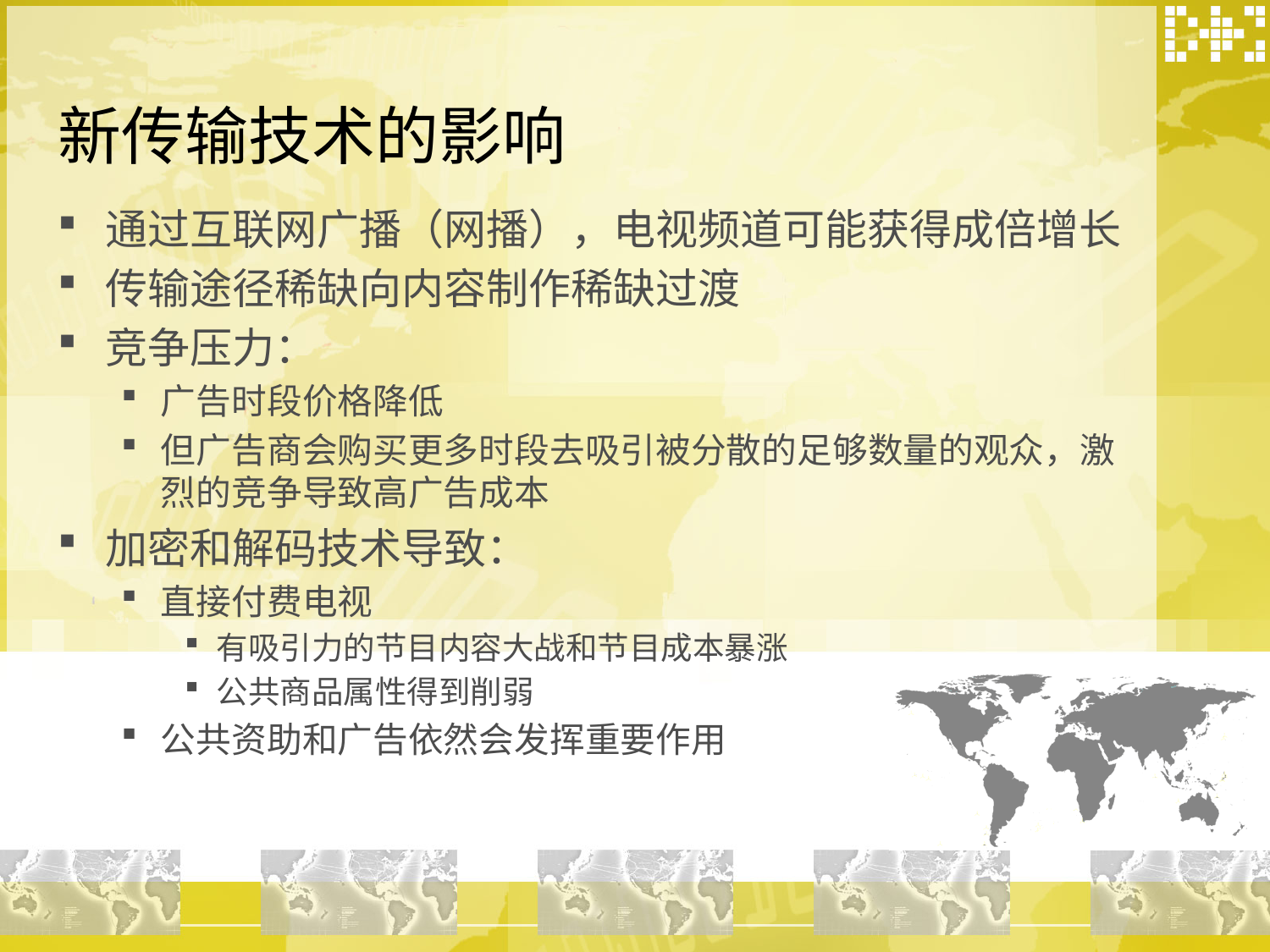

# 新传输技术的影响
通过互联网广播（网播），电视频道可能获得成倍增长
传输途径稀缺向内容制作稀缺过渡
竞争压力：
广告时段价格降低
但广告商会购买更多时段去吸引被分散的足够数量的观众，激烈的竞争导致高广告成本
加密和解码技术导致：
直接付费电视
有吸引力的节目内容大战和节目成本暴涨
公共商品属性得到削弱
公共资助和广告依然会发挥重要作用